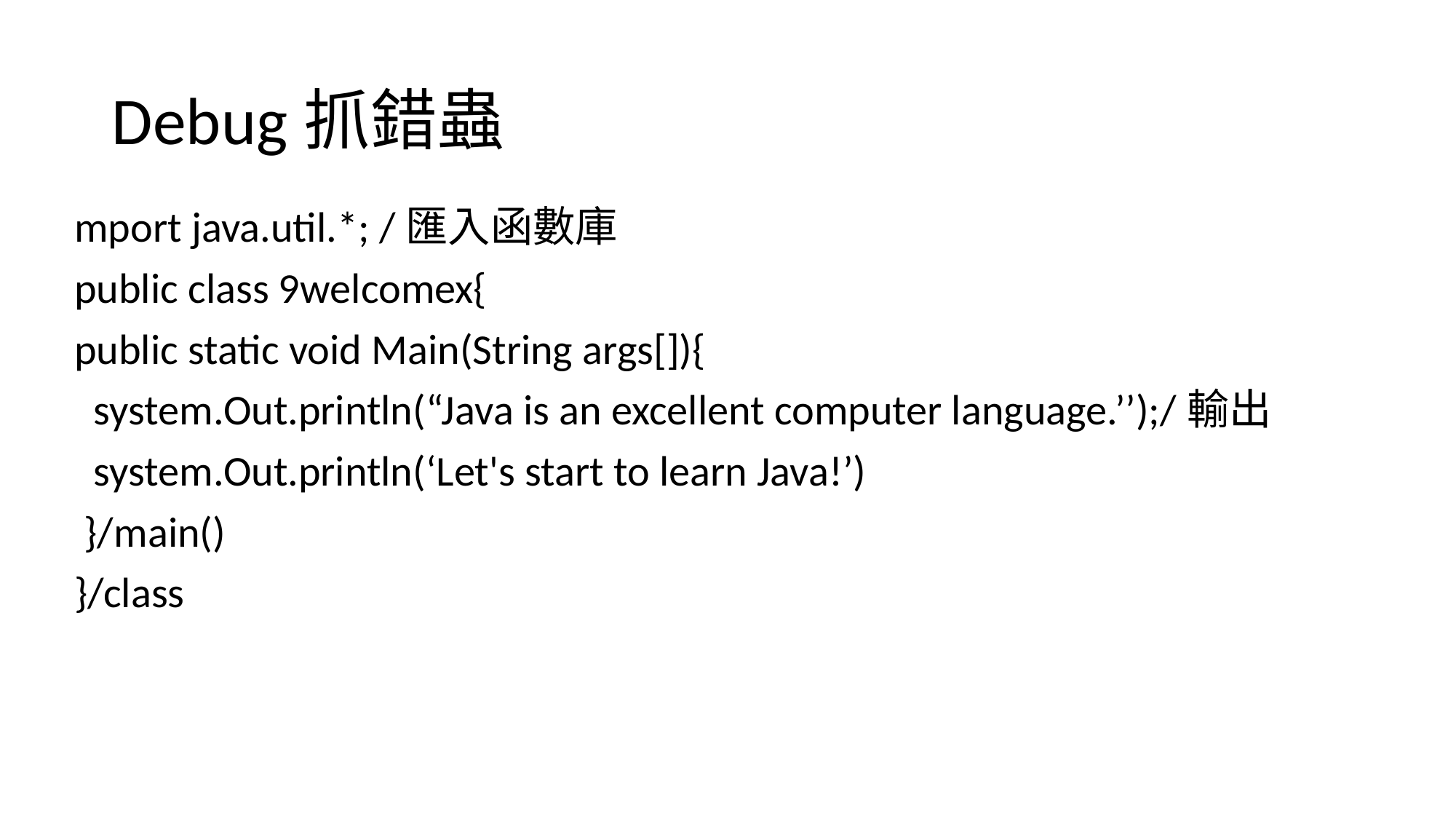

# Debug抓錯蟲
mport java.util.*; /匯入函數庫
public class 9welcomex{
public static void Main(String args[]){
  system.Out.println(“Java is an excellent computer language.’’);/輸出
  system.Out.println(‘Let's start to learn Java!’)
 }/main()
}/class